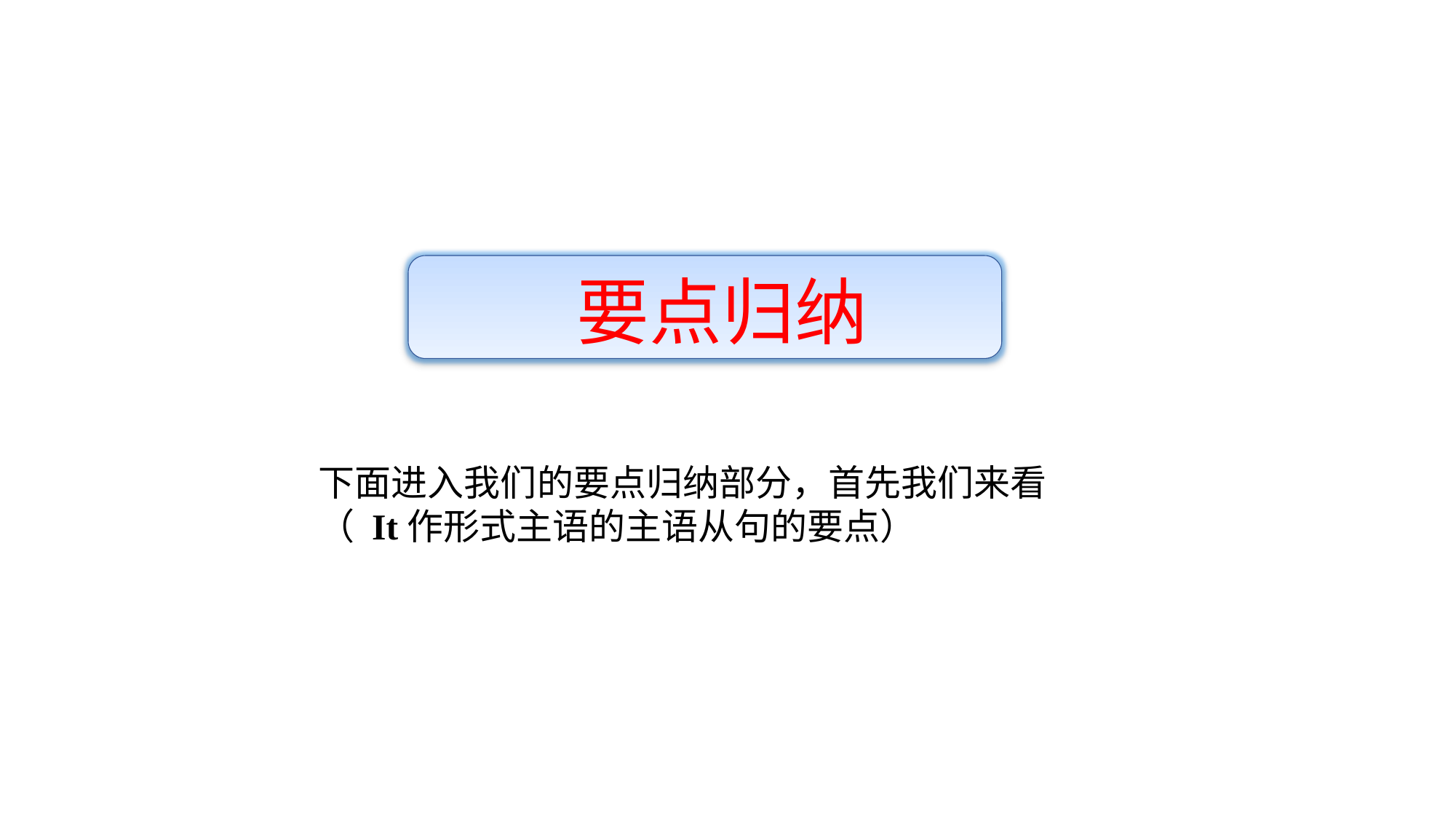

要点归纳

下面进入我们的要点归纳部分，首先我们来看（ It作形式主语的主语从句的要点）